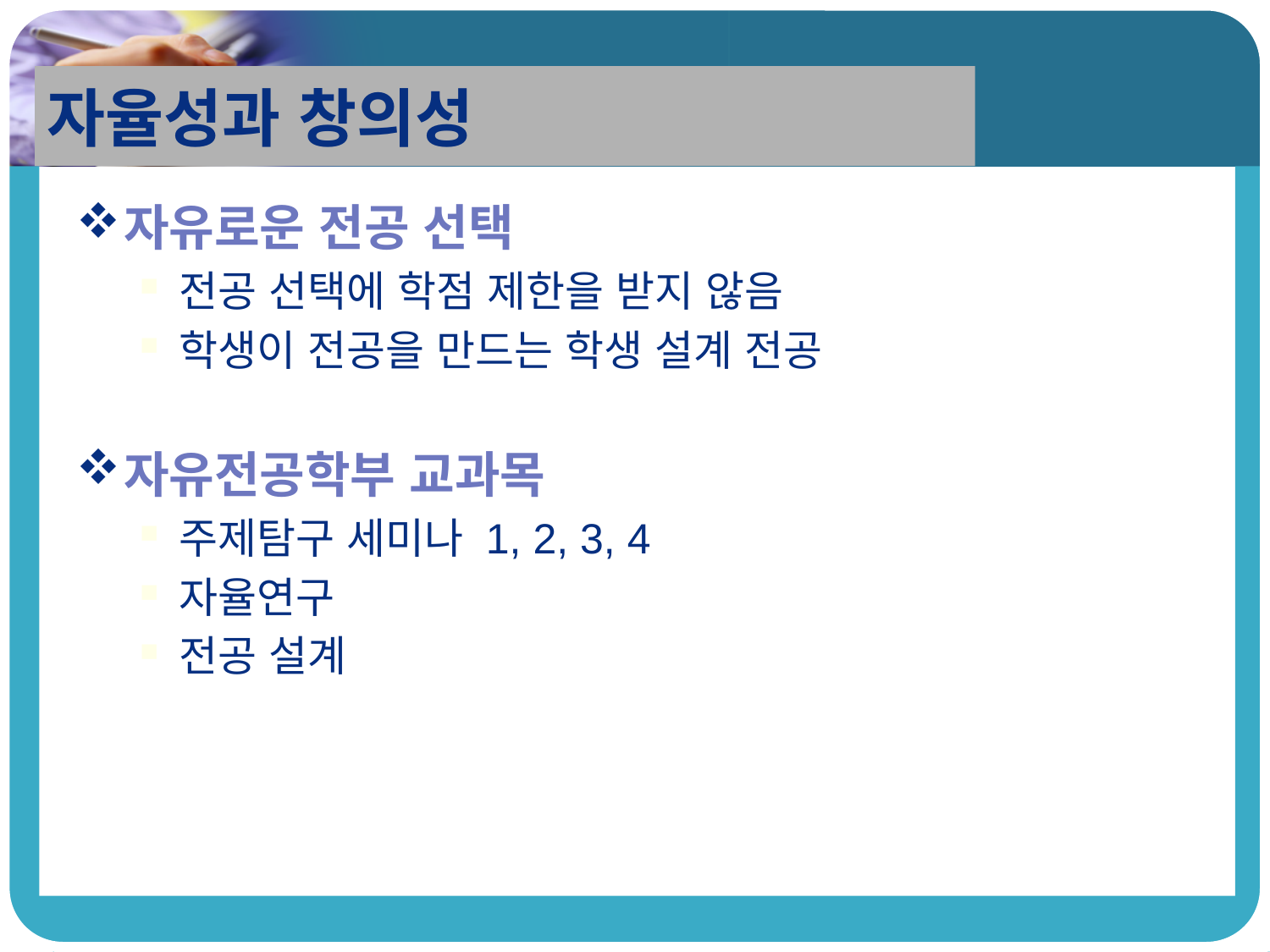

자율성과 창의성
자유로운 전공 선택
전공 선택에 학점 제한을 받지 않음
학생이 전공을 만드는 학생 설계 전공

자유전공학부 교과목
주제탐구 세미나 1, 2, 3, 4
자율연구
전공 설계